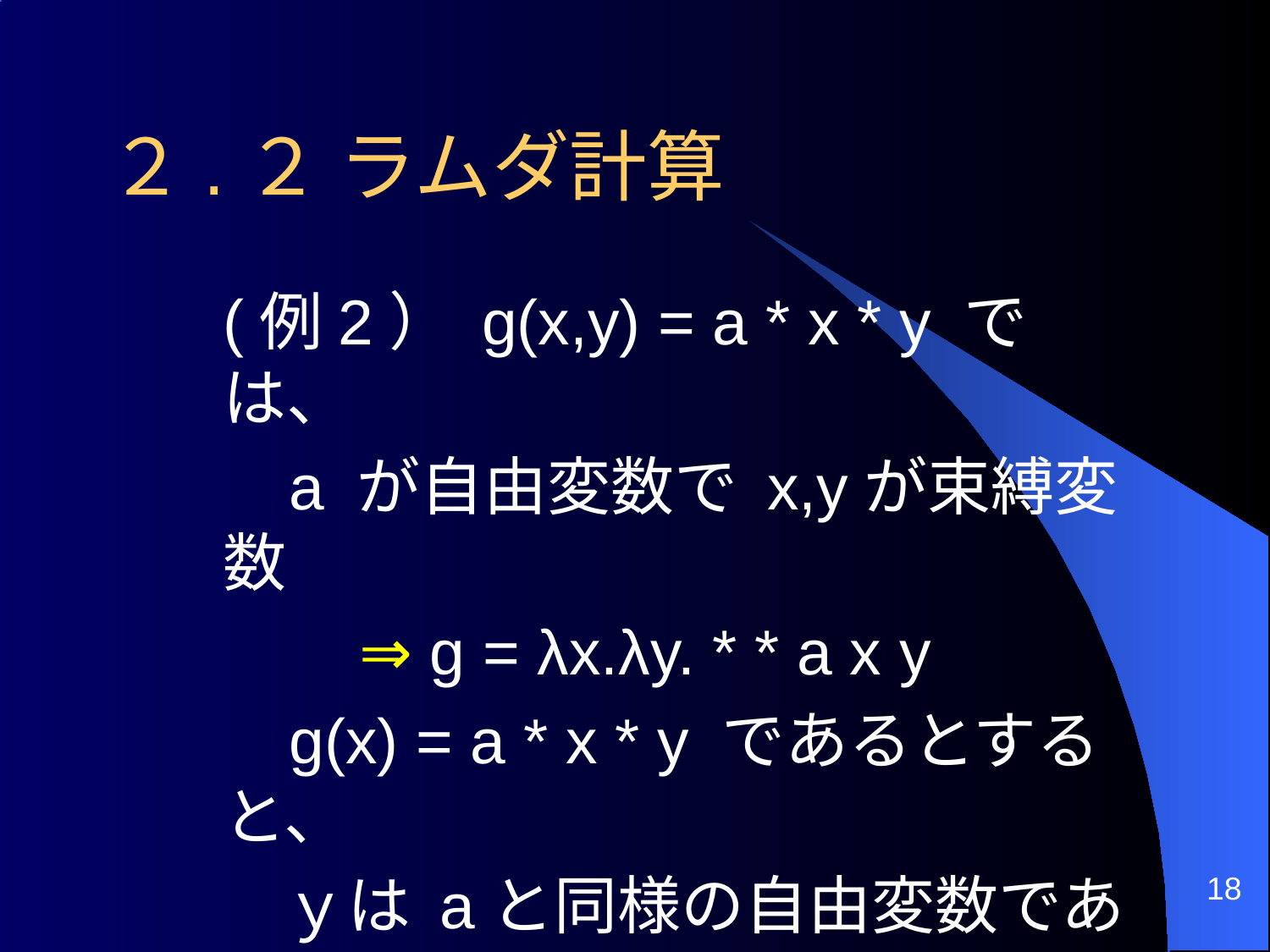

# ２.２ ラムダ計算
	(例2） g(x,y) = a * x * y では、
      a が自由変数で x,yが束縛変数
          ⇒ g = λx.λy. * * a x y
      g(x) = a * x * y であるとすると、
      ｙは aと同様の自由変数である
          ⇒ g = λx. * * a x y
18